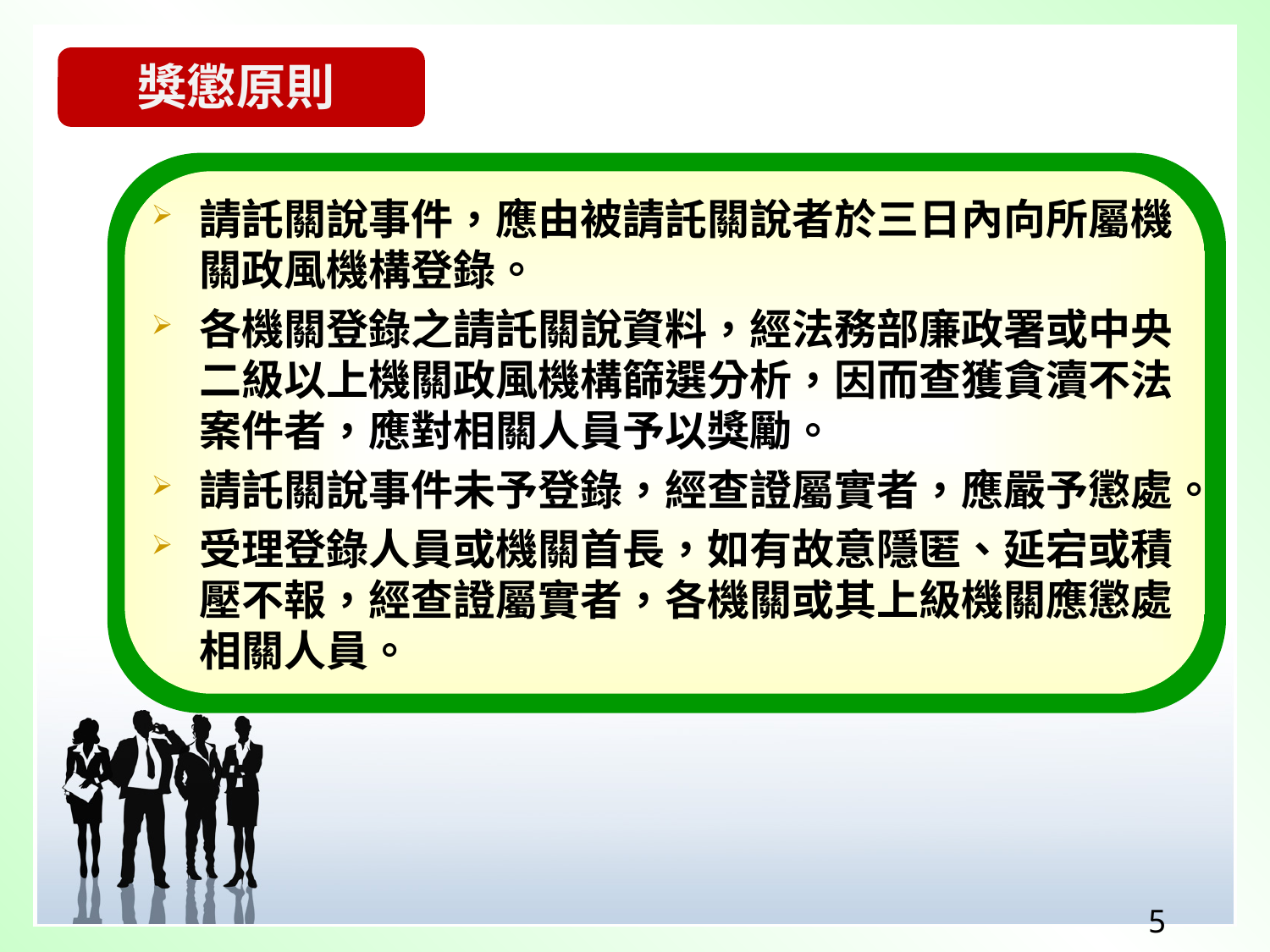

獎懲原則

請託關說事件，應由被請託關說者於三日內向所屬機關政風機構登錄。
各機關登錄之請託關說資料，經法務部廉政署或中央二級以上機關政風機構篩選分析，因而查獲貪瀆不法案件者，應對相關人員予以獎勵。
請託關說事件未予登錄，經查證屬實者，應嚴予懲處。
受理登錄人員或機關首長，如有故意隱匿、延宕或積壓不報，經查證屬實者，各機關或其上級機關應懲處相關人員。
                                     5